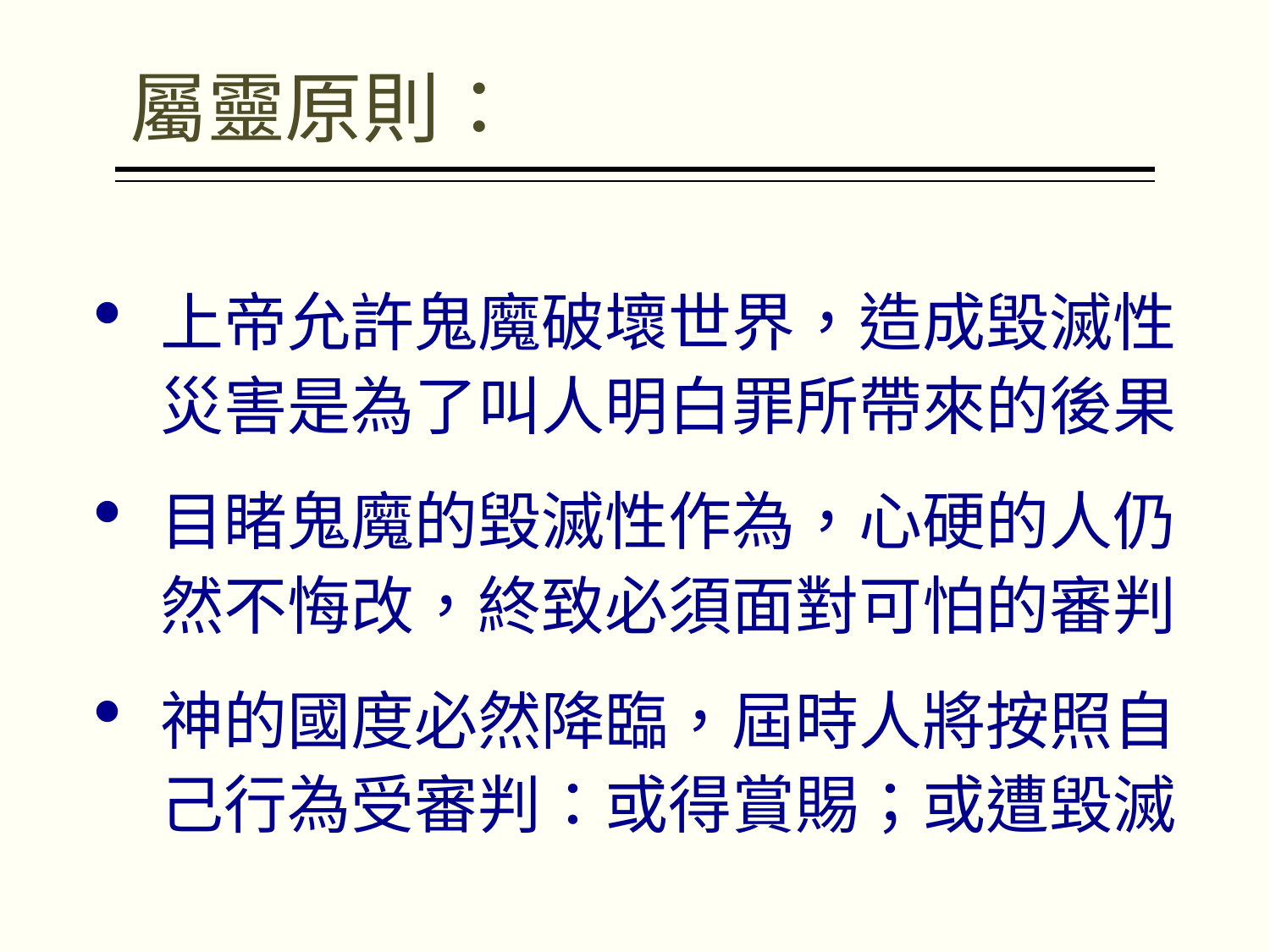

# 屬靈原則：
上帝允許鬼魔破壞世界，造成毀滅性災害是為了叫人明白罪所帶來的後果
目睹鬼魔的毀滅性作為，心硬的人仍然不悔改，終致必須面對可怕的審判
神的國度必然降臨，屆時人將按照自己行為受審判：或得賞賜；或遭毀滅